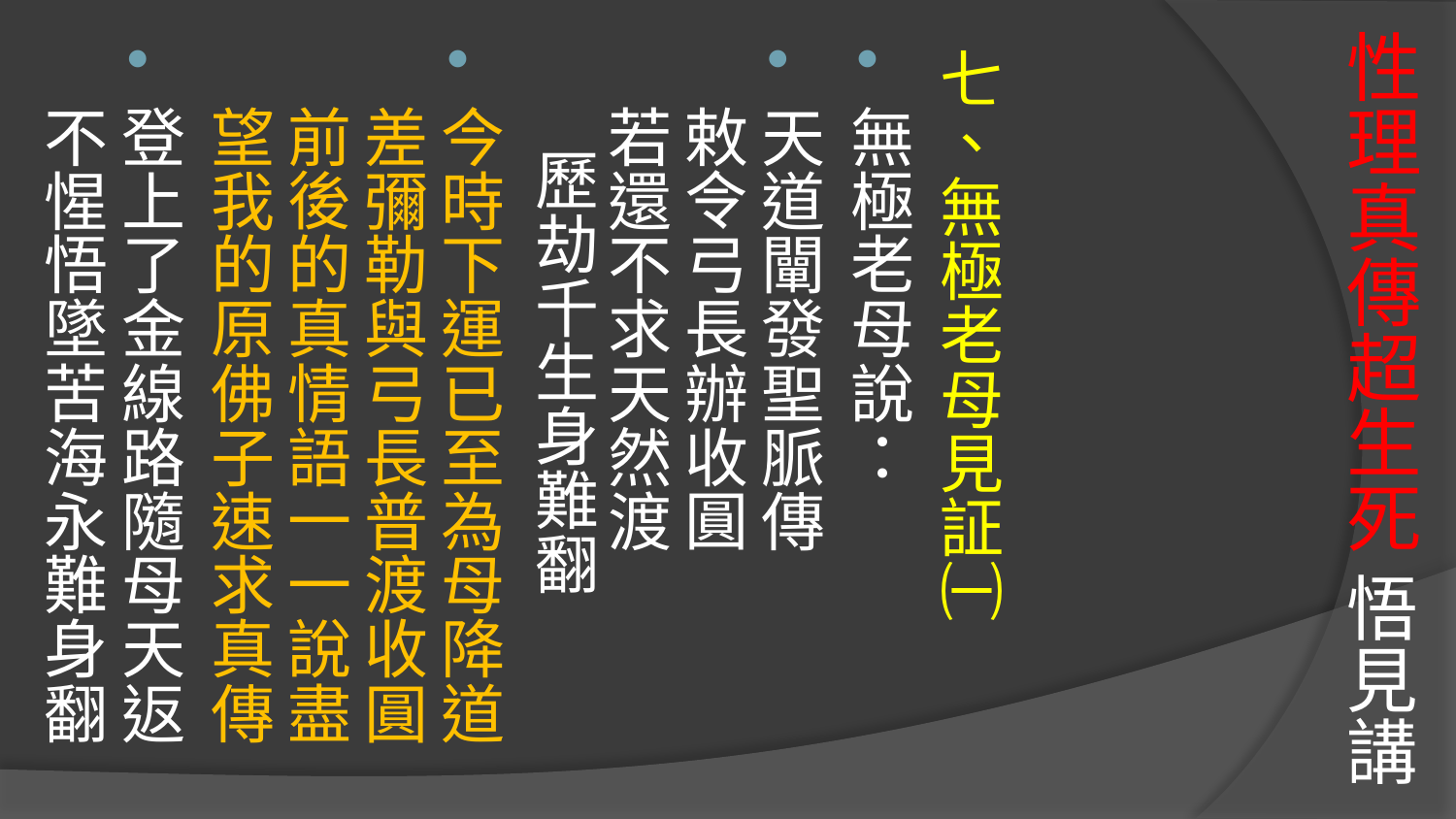

# 性理真傳超生死 悟見講
七、無極老母見証㈠
無極老母說：
天道闡發聖脈傳               敕令弓長辦收圓 
若還不求天然渡                   歷劫千生身難翻
今時下運已至為母降道
差彌勒與弓長普渡收圓
前後的真情語一一說盡
望我的原佛子速求真傳
登上了金線路隨母天返
不惺悟墜苦海永難身翻